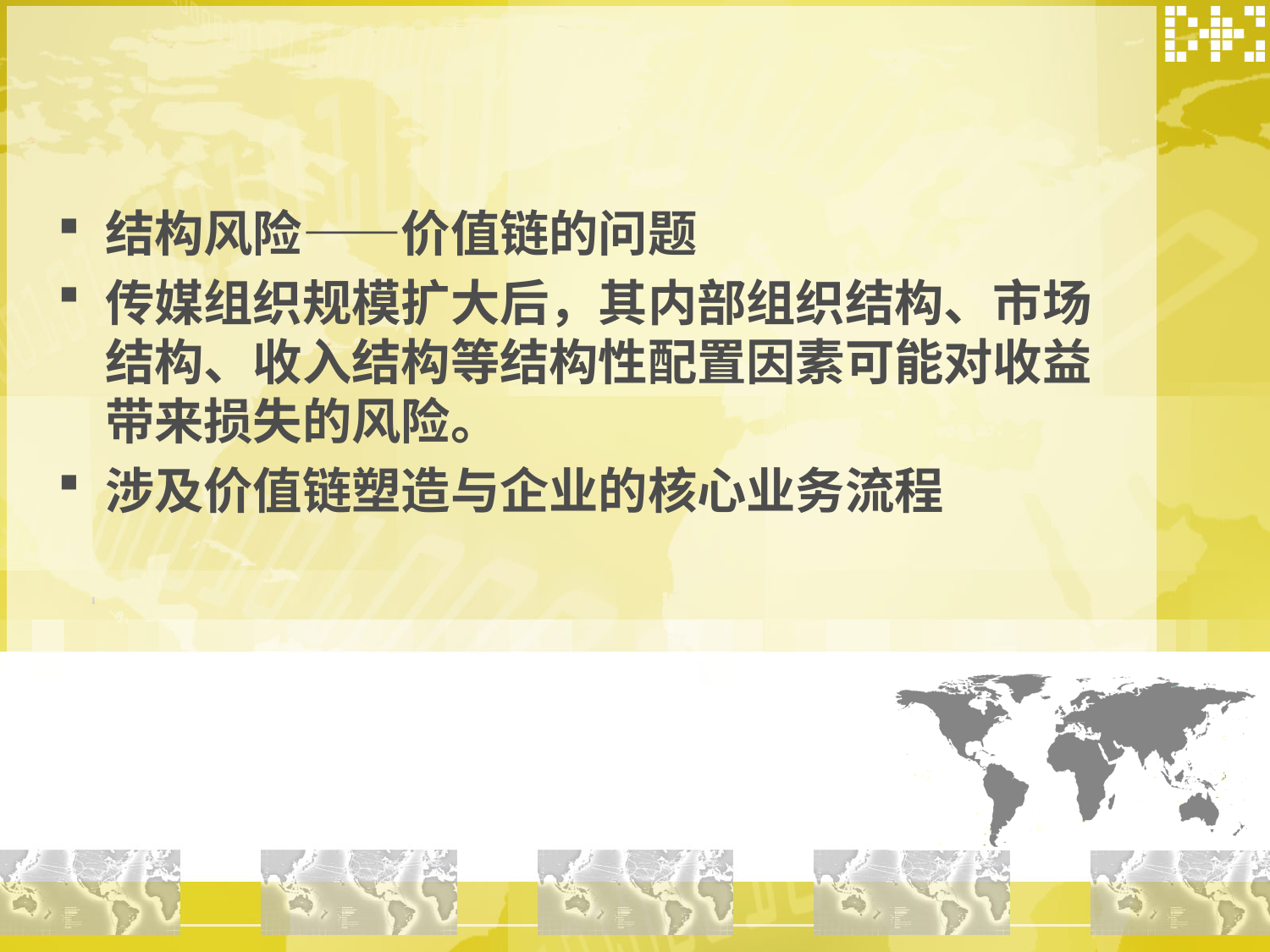

结构风险——价值链的问题
传媒组织规模扩大后，其内部组织结构、市场结构、收入结构等结构性配置因素可能对收益带来损失的风险。
涉及价值链塑造与企业的核心业务流程

92